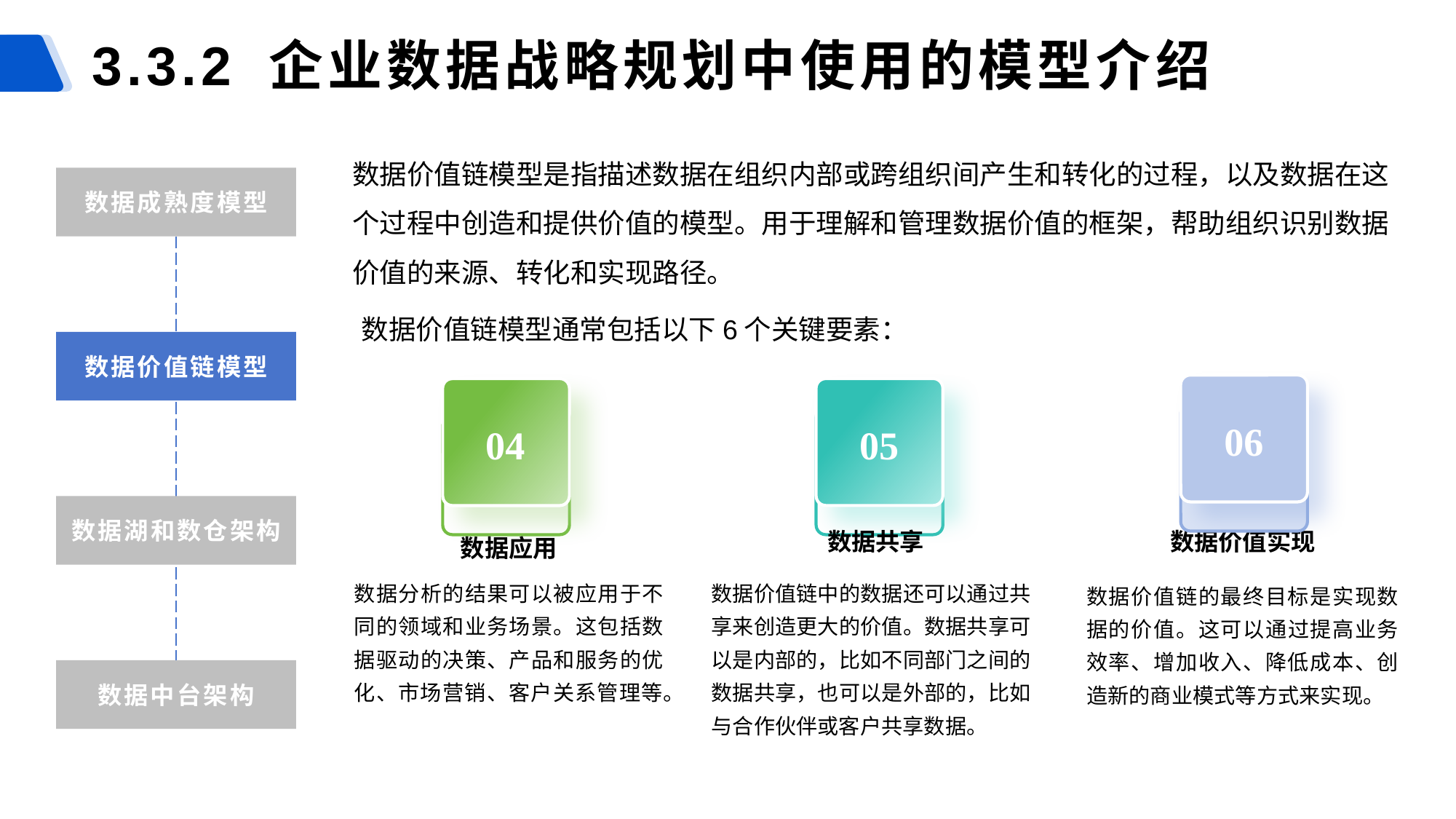

# 3.3.2 企业数据战略规划中使用的模型介绍
数据价值链模型是指描述数据在组织内部或跨组织间产生和转化的过程，以及数据在这个过程中创造和提供价值的模型。用于理解和管理数据价值的框架，帮助组织识别数据价值的来源、转化和实现路径。
数据成熟度模型
数据价值链模型通常包括以下6个关键要素：
数据价值链模型

06
数据价值实现
数据价值链的最终目标是实现数据的价值。这可以通过提高业务效率、增加收入、降低成本、创造新的商业模式等方式来实现。

05

数据共享
数据价值链中的数据还可以通过共享来创造更大的价值。数据共享可以是内部的，比如不同部门之间的数据共享，也可以是外部的，比如与合作伙伴或客户共享数据。

04

数据应用
数据分析的结果可以被应用于不同的领域和业务场景。这包括数据驱动的决策、产品和服务的优化、市场营销、客户关系管理等。

数据湖和数仓架构
数据中台架构